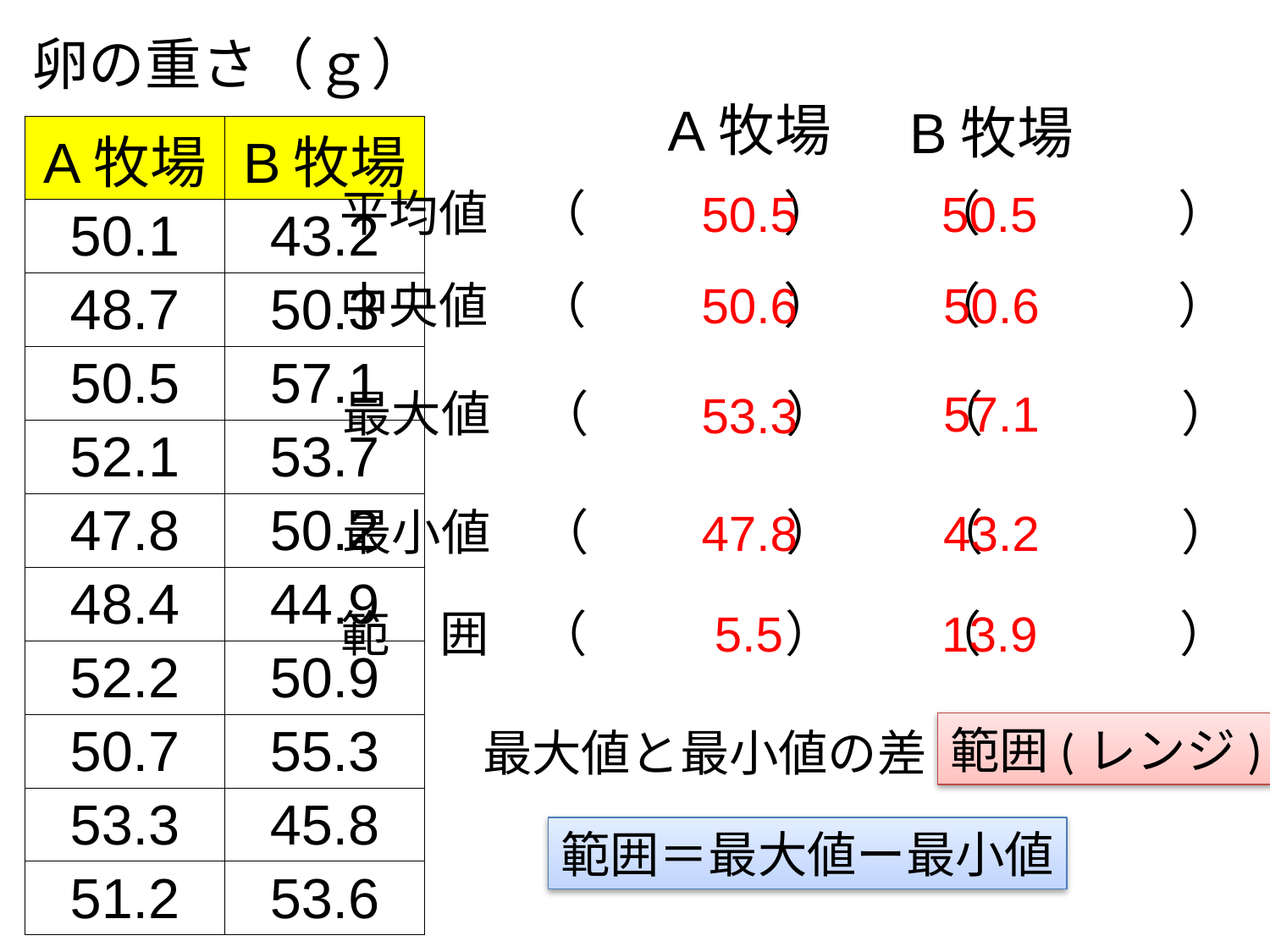

卵の重さ（ｇ）
A牧場
B牧場
| A牧場 | B牧場 |
| --- | --- |
| 50.1 | 43.2 |
| 48.7 | 50.3 |
| 50.5 | 57.1 |
| 52.1 | 53.7 |
| 47.8 | 50.2 |
| 48.4 | 44.9 |
| 52.2 | 50.9 |
| 50.7 | 55.3 |
| 53.3 | 45.8 |
| 51.2 | 53.6 |
平均値　（　　　　）　　（　　　　）
50.5
50.5
中央値　（　　　　）　　（　　　　）
50.6
50.6
最大値　（　　　　）　　（　　　　）

最小値　（　　　　）　　（　　　　）
57.1
53.3
43.2
47.8
範　囲　（　　　　）　　（　　　　）
5.5
13.9
範囲(レンジ)
最大値と最小値の差
範囲＝最大値ー最小値